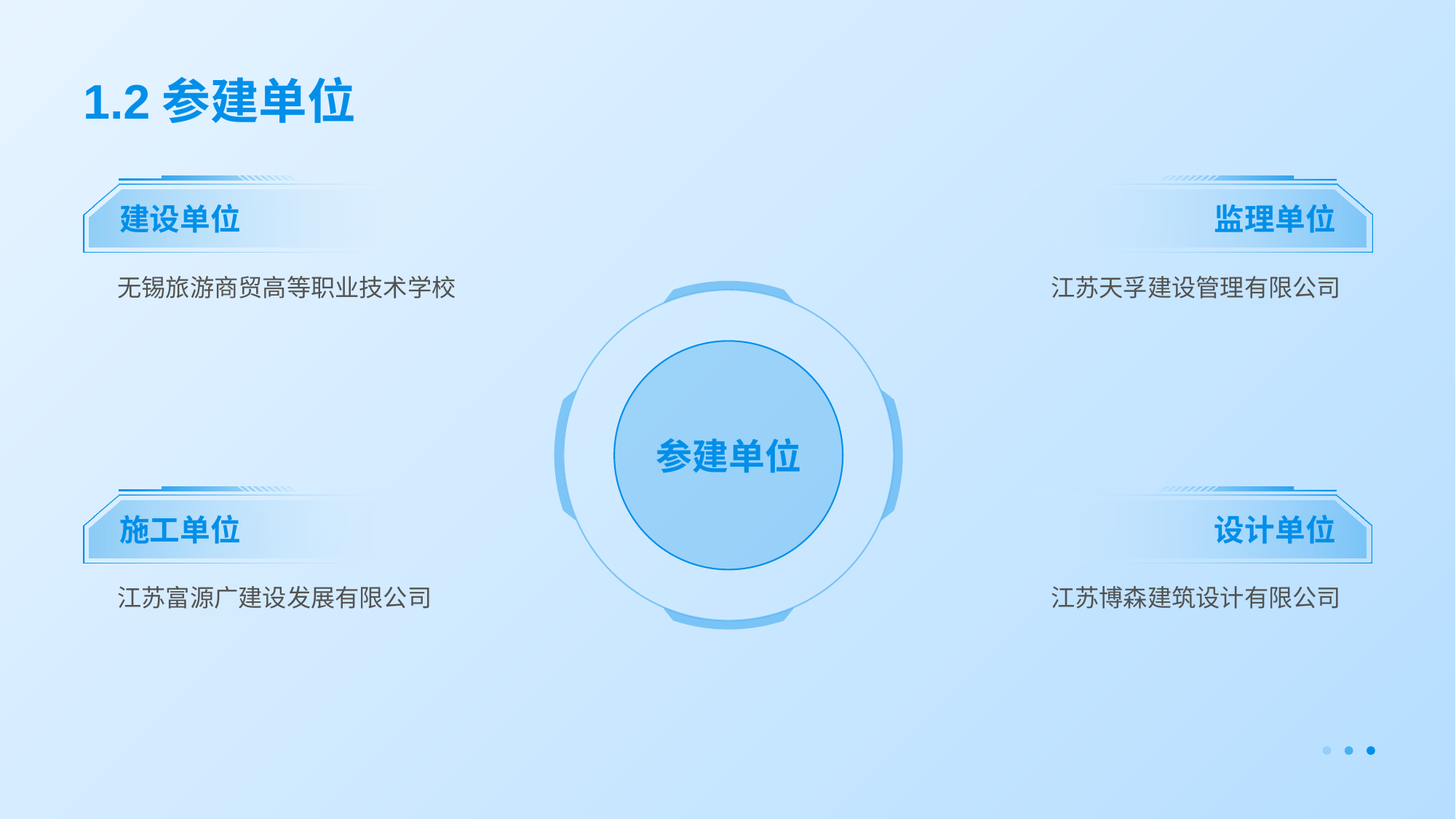

# 1.2参建单位

建设单位
监理单位

无锡旅游商贸高等职业技术学校
江苏天孚建设管理有限公司

参建单位

施工单位
设计单位
江苏富源广建设发展有限公司
江苏博森建筑设计有限公司